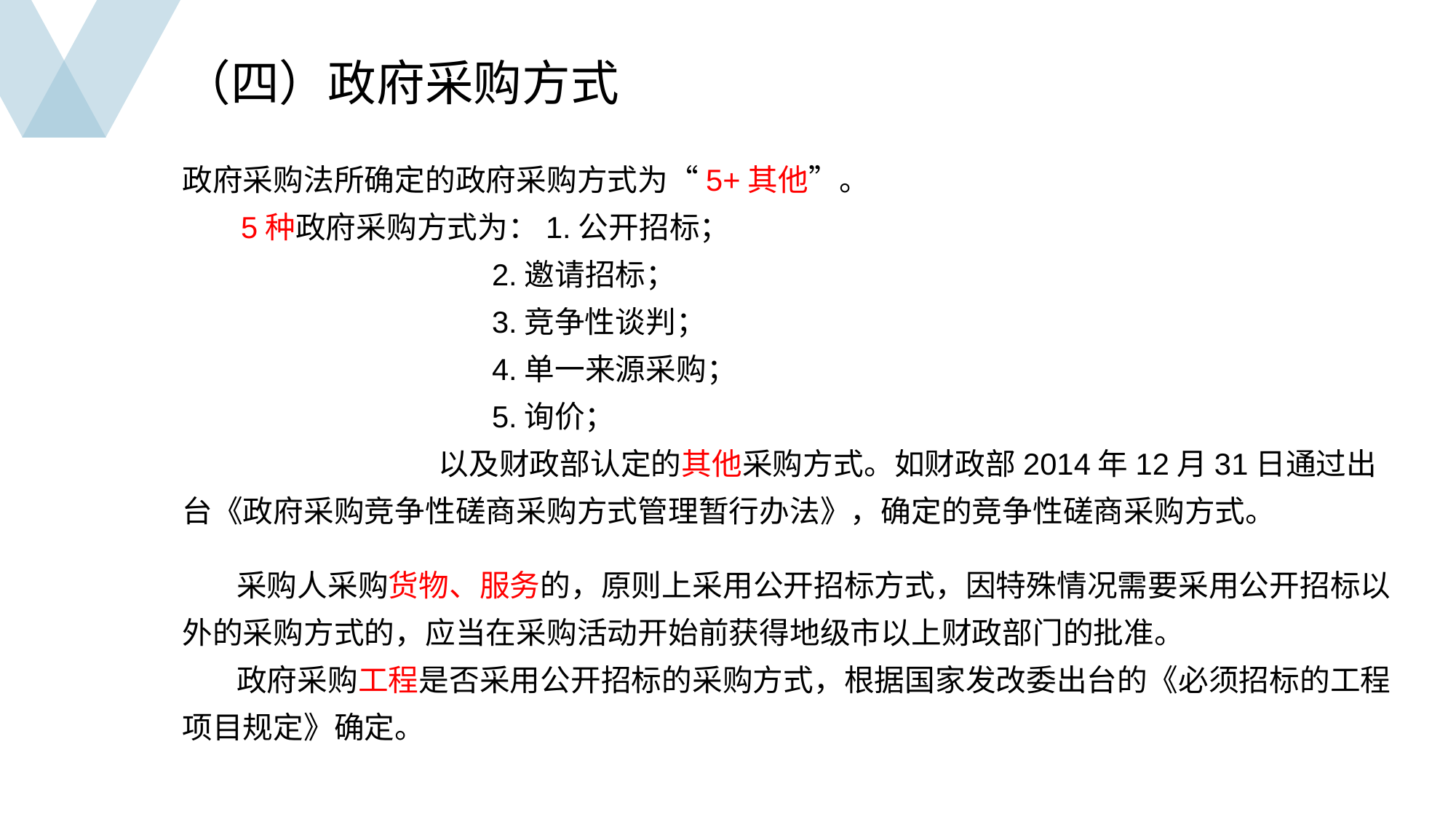

（四）政府采购方式
政府采购法所确定的政府采购方式为“5+其他”。
       5种政府采购方式为：1.公开招标；
                                     2.邀请招标；
                                     3.竞争性谈判；
                                     4.单一来源采购；
                                     5.询价；
                                     以及财政部认定的其他采购方式。如财政部2014年12月31日通过出台《政府采购竞争性磋商采购方式管理暂行办法》，确定的竞争性磋商采购方式。
       采购人采购货物、服务的，原则上采用公开招标方式，因特殊情况需要采用公开招标以外的采购方式的，应当在采购活动开始前获得地级市以上财政部门的批准。
       政府采购工程是否采用公开招标的采购方式，根据国家发改委出台的《必须招标的工程项目规定》确定。